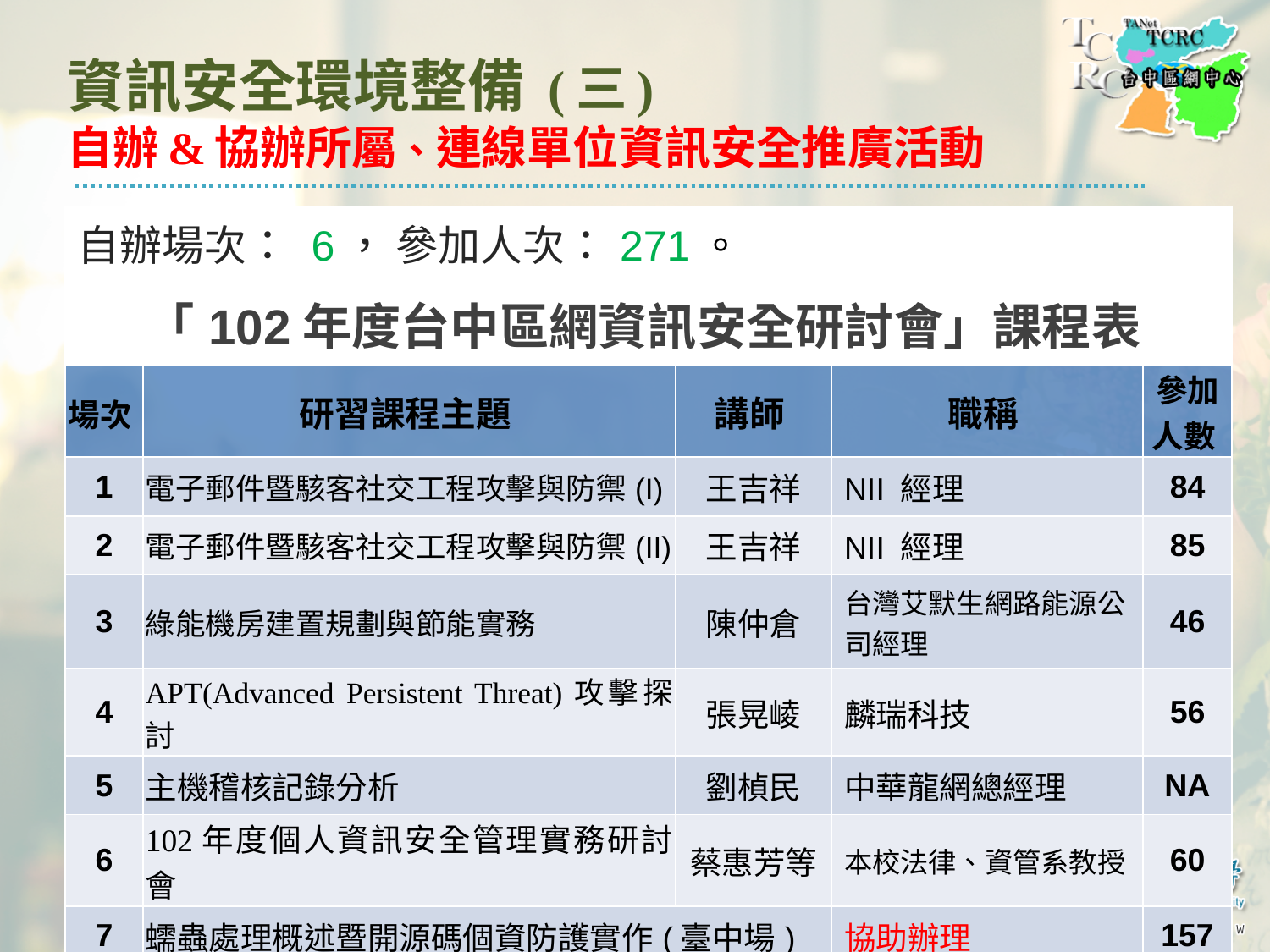

# 資訊安全環境整備 (三) 自辦&協辦所屬、連線單位資訊安全推廣活動
| 自辦場次： 6， 參加人次：271。 |  |  |  |  |
| --- | --- | --- | --- | --- |
| 「102年度台中區網資訊安全研討會」課程表 |  |  |  |  |
| 場次 | 研習課程主題 | 講師 | 職稱 | 參加人數 |
| 1 | 電子郵件暨駭客社交工程攻擊與防禦(I) | 王吉祥 | NII 經理 | 84 |
| 2 | 電子郵件暨駭客社交工程攻擊與防禦(II) | 王吉祥 | NII 經理 | 85 |
| 3 | 綠能機房建置規劃與節能實務 | 陳仲倉 | 台灣艾默生網路能源公司經理 | 46 |
| 4 | APT(Advanced Persistent Threat)攻擊探討 | 張晃崚 | 麟瑞科技 | 56 |
| 5 | 主機稽核記錄分析 | 劉楨民 | 中華龍網總經理 | NA |
| 6 | 102年度個人資訊安全管理實務研討會 | 蔡惠芳等 | 本校法律、資管系教授 | 60 |
| 7 | 蠕蟲處理概述暨開源碼個資防護實作(臺中場) |  | 協助辦理 | 157 |